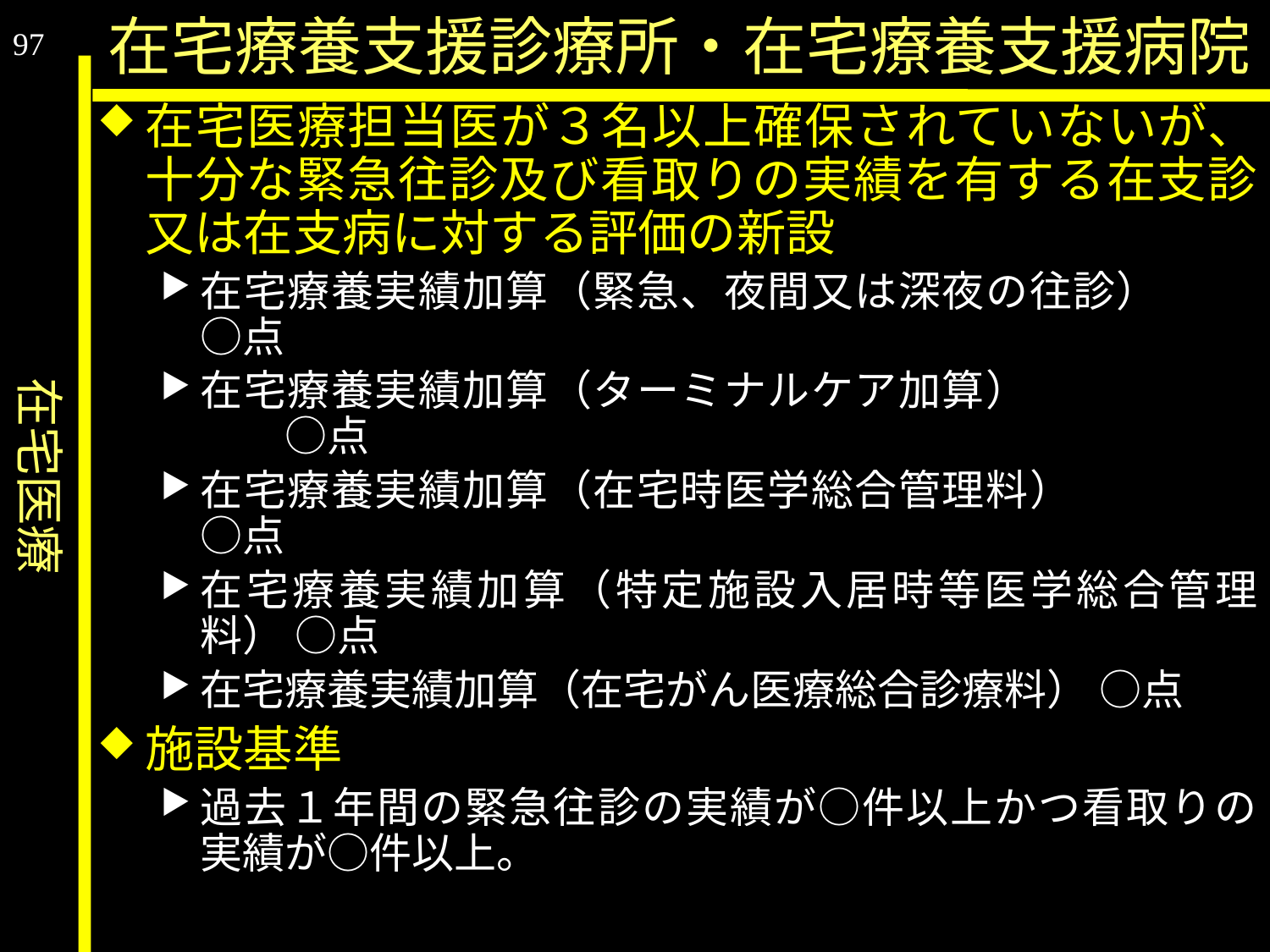

在宅医療
在宅療養支援診療所・在宅療養支援病院
97

在宅医療担当医が３名以上確保されていないが、十分な緊急往診及び看取りの実績を有する在支診又は在支病に対する評価の新設
在宅療養実績加算（緊急、夜間又は深夜の往診） 　　○点
在宅療養実績加算（ターミナルケア加算） 　　　　　　　○点
在宅療養実績加算（在宅時医学総合管理料） 　　　　○点
在宅療養実績加算（特定施設入居時等医学総合管理料） ○点
在宅療養実績加算（在宅がん医療総合診療料） ○点
施設基準
過去１年間の緊急往診の実績が○件以上かつ看取りの実績が○件以上。